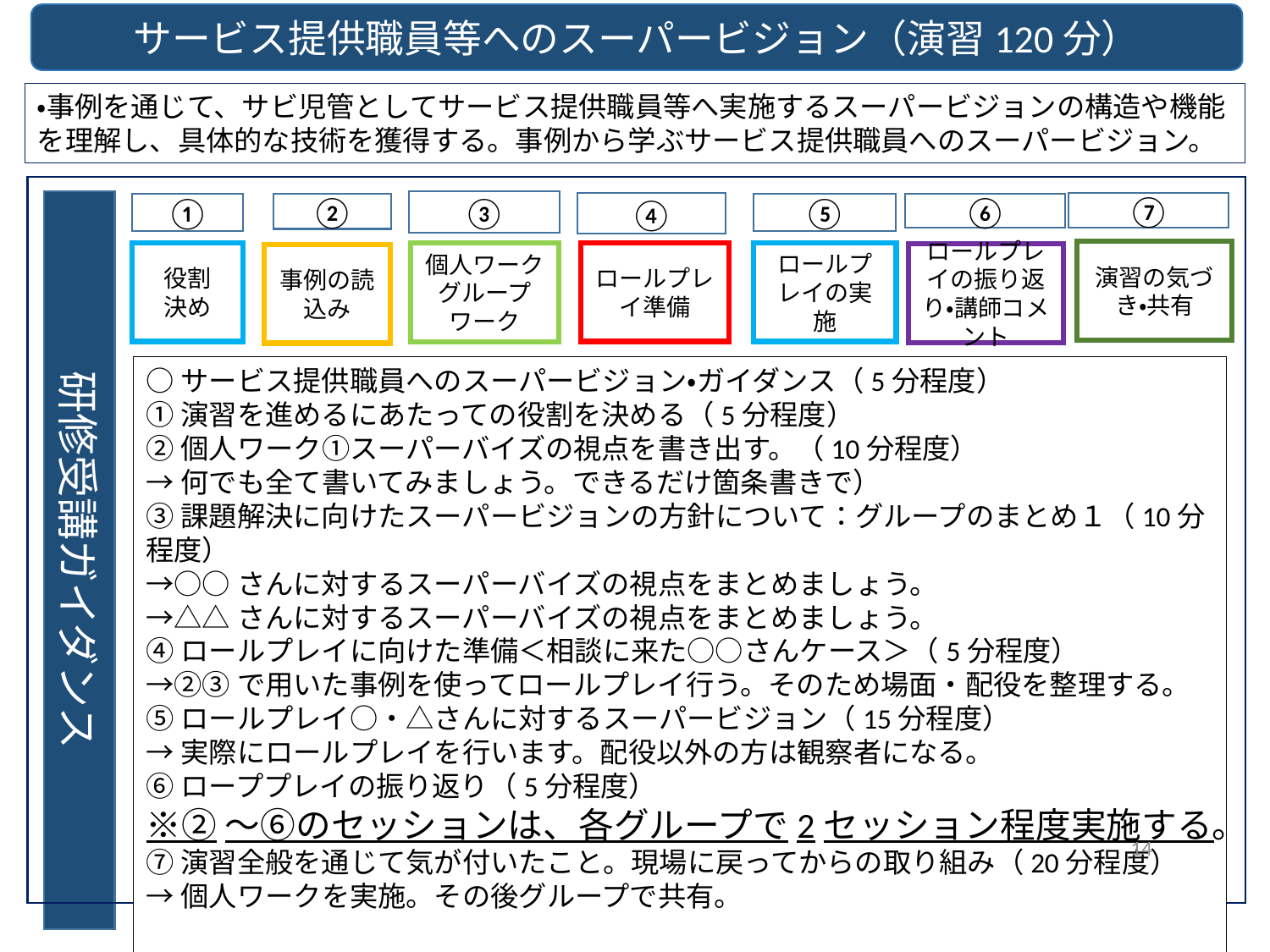

サービス提供職員等へのスーパービジョン（演習120分）
・事例を通じて、サビ児管としてサービス提供職員等へ実施するスーパービジョンの構造や機能を理解し、具体的な技術を獲得する。事例から学ぶサービス提供職員へのスーパービジョン。

研修受講ガイダンス
③
④
⑦
①
⑤
⑥
②
演習の気づき・共有
ロールプレイ準備
ロールプレイの実施
役割
決め
個人ワークグループワーク
ロールプレイの振り返り・講師コメント
事例の読込み
○サービス提供職員へのスーパービジョン・ガイダンス（5分程度）
①演習を進めるにあたっての役割を決める（5分程度）
②個人ワーク①スーパーバイズの視点を書き出す。（10分程度）
→何でも全て書いてみましょう。できるだけ箇条書きで）
③課題解決に向けたスーパービジョンの方針について：グループのまとめ１（10分程度）
→○○さんに対するスーパーバイズの視点をまとめましょう。
→△△さんに対するスーパーバイズの視点をまとめましょう。
④ロールプレイに向けた準備＜相談に来た○○さんケース＞（5分程度）
→②③で用いた事例を使ってロールプレイ行う。そのため場面・配役を整理する。
⑤ロールプレイ○・△さんに対するスーパービジョン（15分程度）
→実際にロールプレイを行います。配役以外の方は観察者になる。
⑥ローププレイの振り返り（5分程度）
※②～⑥のセッションは、各グループで2セッション程度実施する。
⑦演習全般を通じて気が付いたこと。現場に戻ってからの取り組み（20分程度）
→個人ワークを実施。その後グループで共有。

14